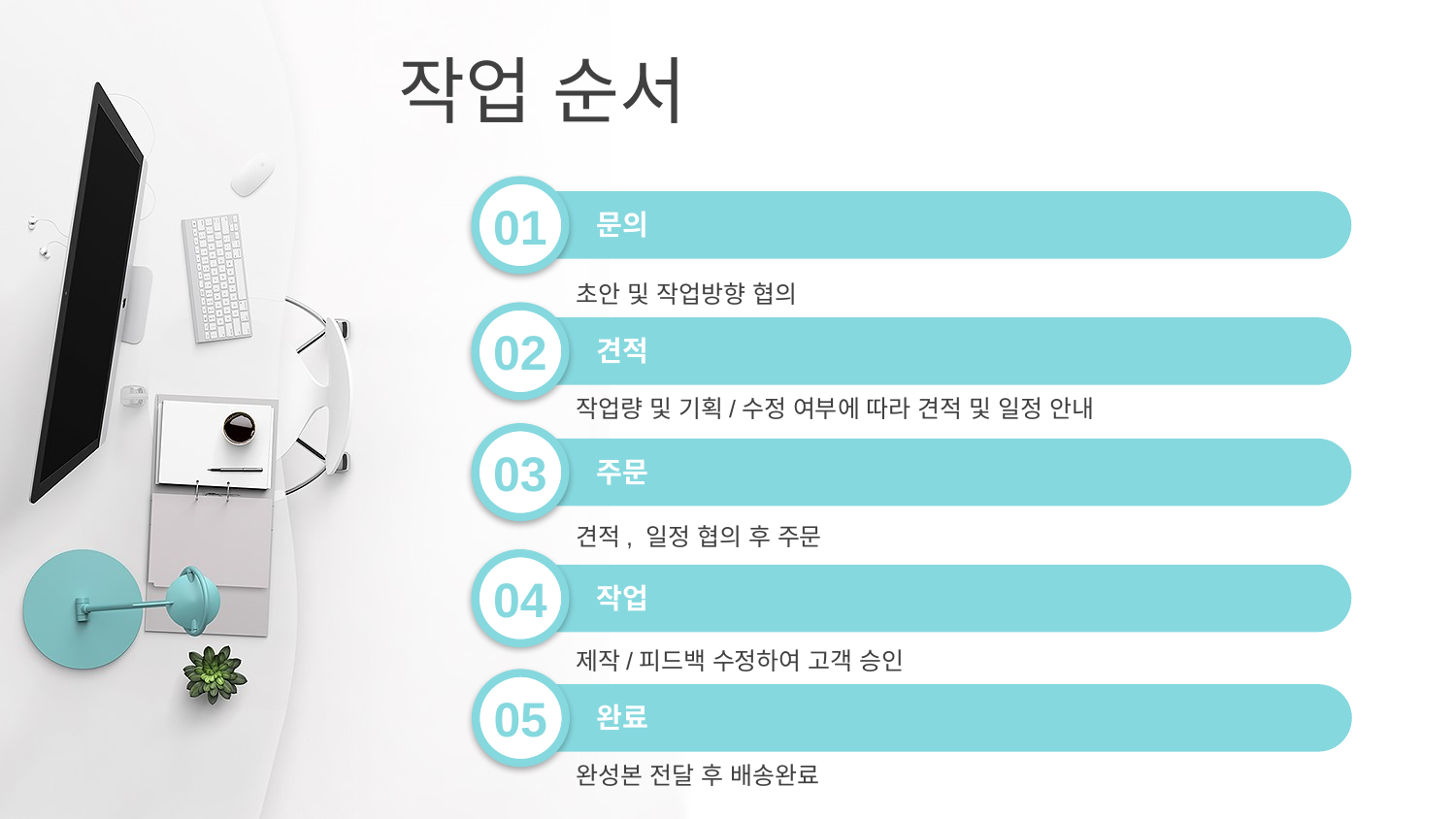

작업 순서

01
문의
초안 및 작업방향 협의

02
견적
작업량 및 기획/수정 여부에 따라 견적 및 일정 안내

03
주문
견적, 일정 협의 후 주문

04
작업
제작/피드백 수정하여 고객 승인

05
완료
완성본 전달 후 배송완료